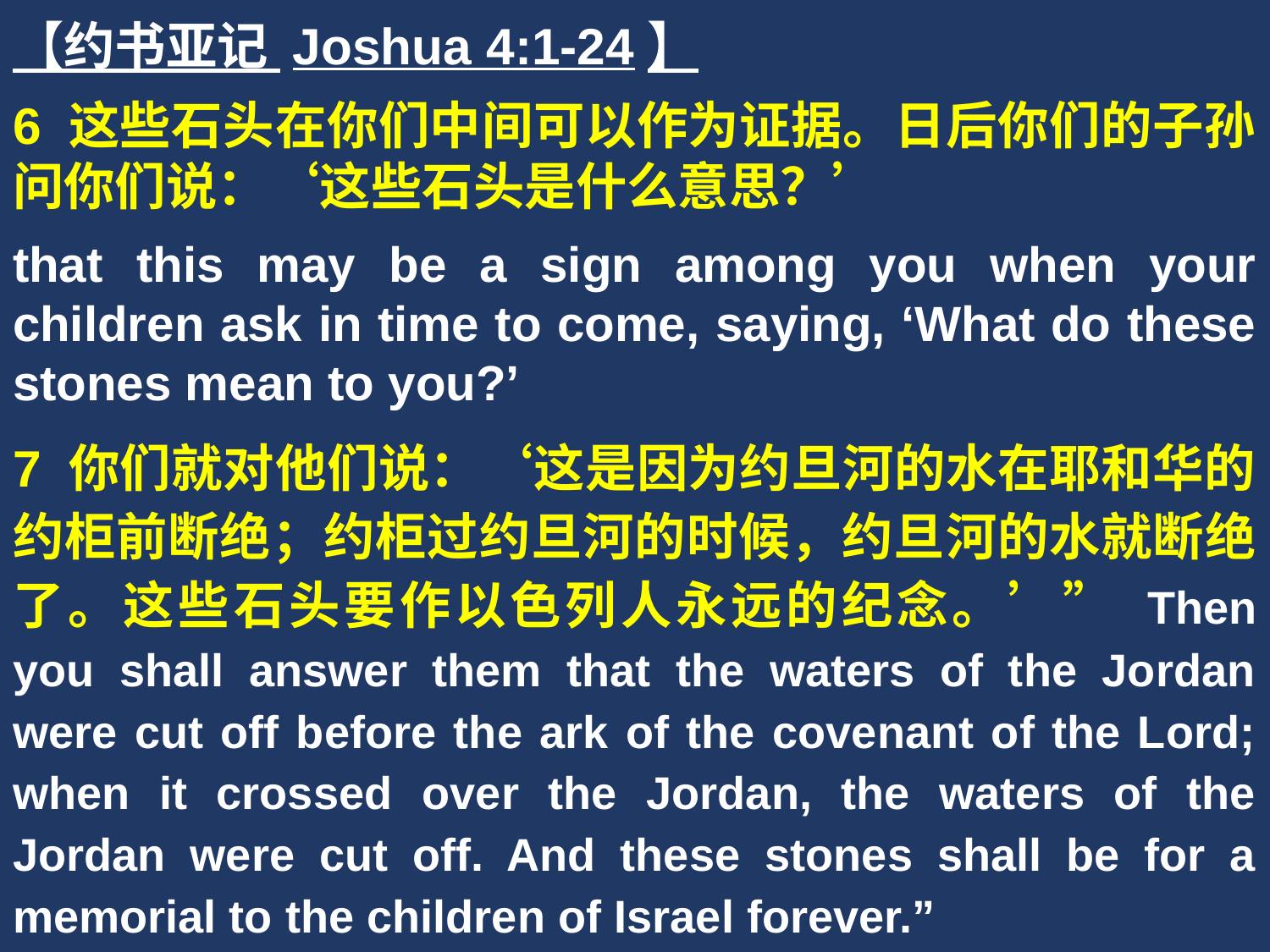

【约书亚记 Joshua 4:1-24】
6 这些石头在你们中间可以作为证据。日后你们的子孙问你们说：‘这些石头是什么意思？’
that this may be a sign among you when your children ask in time to come, saying, ‘What do these stones mean to you?’
7 你们就对他们说：‘这是因为约旦河的水在耶和华的约柜前断绝；约柜过约旦河的时候，约旦河的水就断绝了。这些石头要作以色列人永远的纪念。’” Then you shall answer them that the waters of the Jordan were cut off before the ark of the covenant of the Lord; when it crossed over the Jordan, the waters of the Jordan were cut off. And these stones shall be for a memorial to the children of Israel forever.”